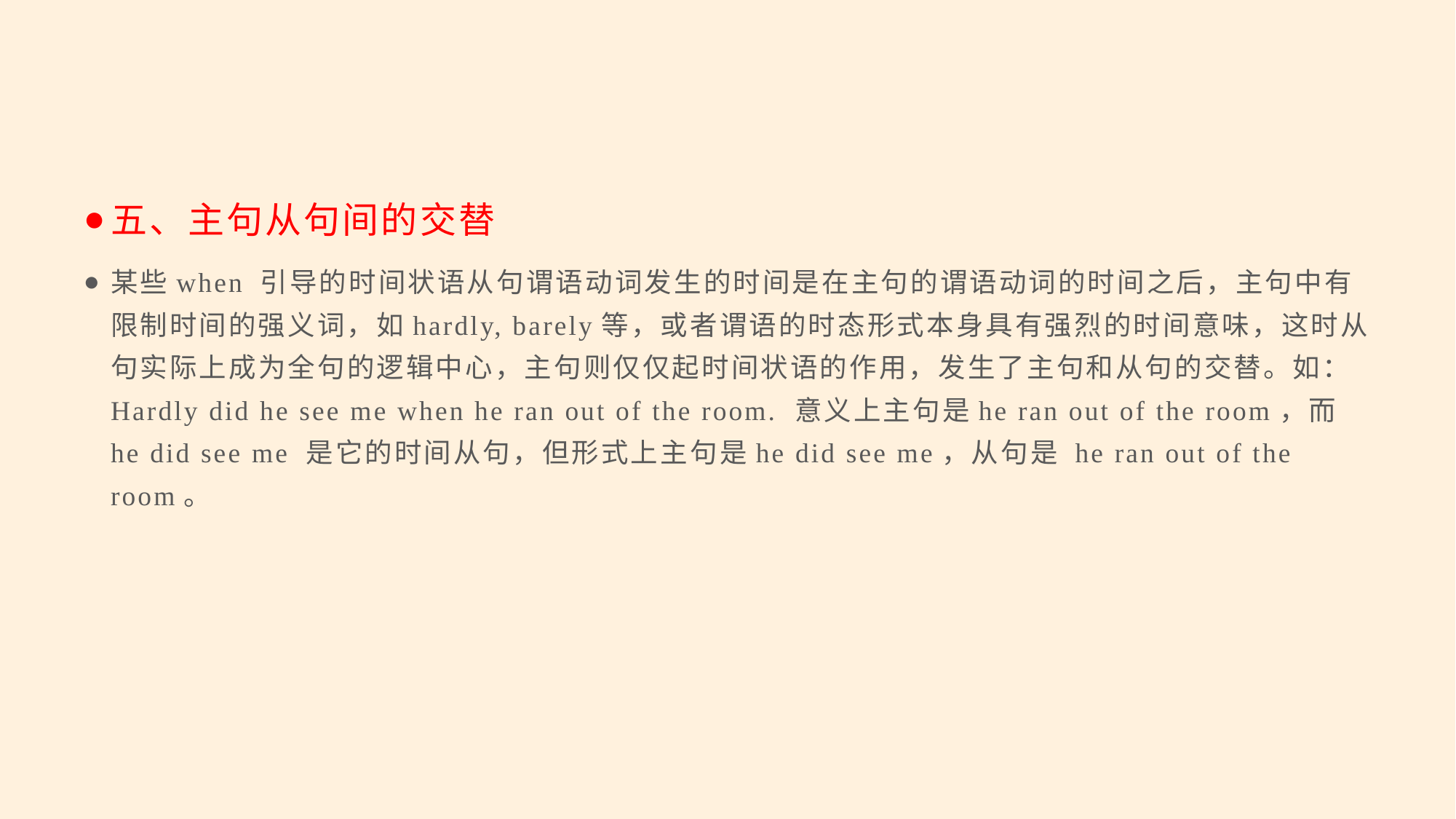

#
五、主句从句间的交替
某些when 引导的时间状语从句谓语动词发生的时间是在主句的谓语动词的时间之后，主句中有限制时间的强义词，如hardly, barely等，或者谓语的时态形式本身具有强烈的时间意味，这时从句实际上成为全句的逻辑中心，主句则仅仅起时间状语的作用，发生了主句和从句的交替。如：Hardly did he see me when he ran out of the room. 意义上主句是he ran out of the room，而he did see me 是它的时间从句，但形式上主句是he did see me，从句是 he ran out of the room。